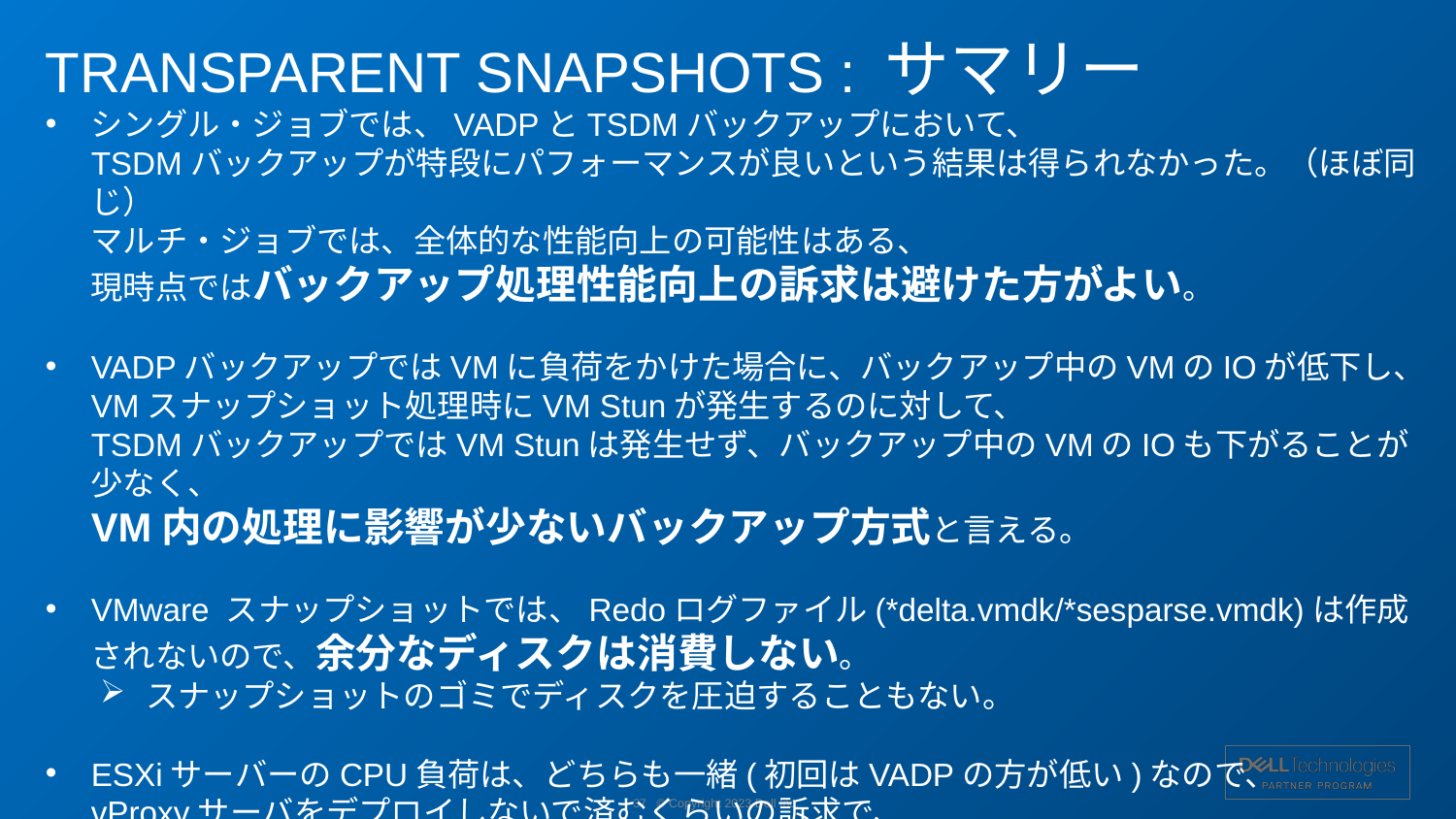

# TRANSPARENT SNAPSHOTS : サマリー
シングル・ジョブでは、VADPとTSDMバックアップにおいて、
TSDMバックアップが特段にパフォーマンスが良いという結果は得られなかった。（ほぼ同じ）
マルチ・ジョブでは、全体的な性能向上の可能性はある、
現時点ではバックアップ処理性能向上の訴求は避けた方がよい。

VADPバックアップではVMに負荷をかけた場合に、バックアップ中のVMのIOが低下し、
VMスナップショット処理時にVM Stunが発生するのに対して、
TSDMバックアップではVM Stunは発生せず、バックアップ中のVMのIOも下がることが少なく、
VM内の処理に影響が少ないバックアップ方式と言える。

VMware スナップショットでは、Redoログファイル(*delta.vmdk/*sesparse.vmdk)は作成されないので、余分なディスクは消費しない。
スナップショットのゴミでディスクを圧迫することもない。

ESXiサーバーのCPU負荷は、どちらも一緒(初回はVADPの方が低い)なので、
vProxyサーバをデプロイしないで済むくらいの訴求で、
CPU等のリソースはほとんど消費しないというような訴求は避けた方がよい。